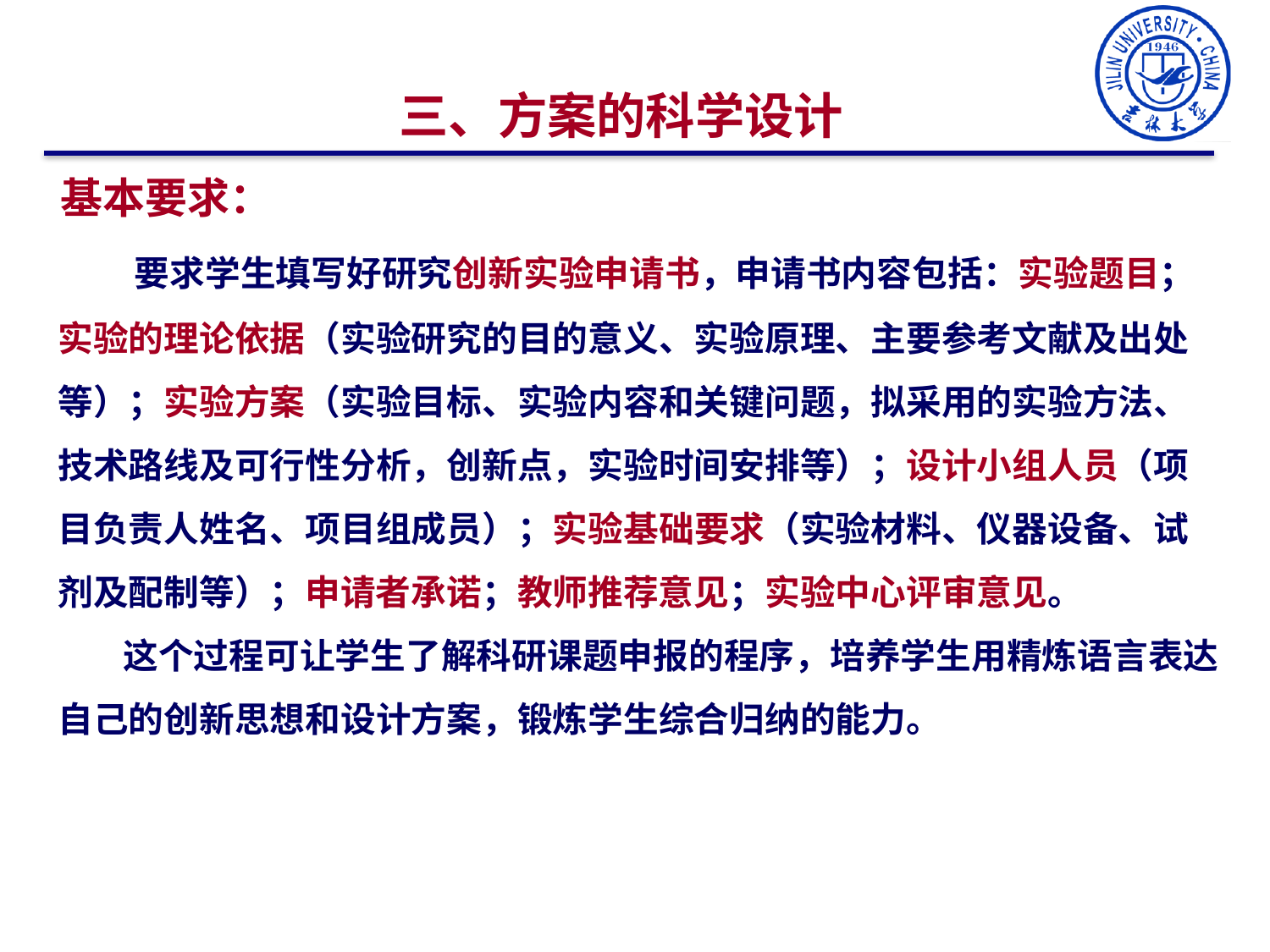

三、方案的科学设计
基本要求：
            要求学生填写好研究创新实验申请书，申请书内容包括：实验题目；实验的理论依据（实验研究的目的意义、实验原理、主要参考文献及出处等）；实验方案（实验目标、实验内容和关键问题，拟采用的实验方法、技术路线及可行性分析，创新点，实验时间安排等）；设计小组人员（项目负责人姓名、项目组成员）；实验基础要求（实验材料、仪器设备、试剂及配制等）；申请者承诺；教师推荐意见；实验中心评审意见。
             这个过程可让学生了解科研课题申报的程序，培养学生用精炼语言表达自己的创新思想和设计方案，锻炼学生综合归纳的能力。